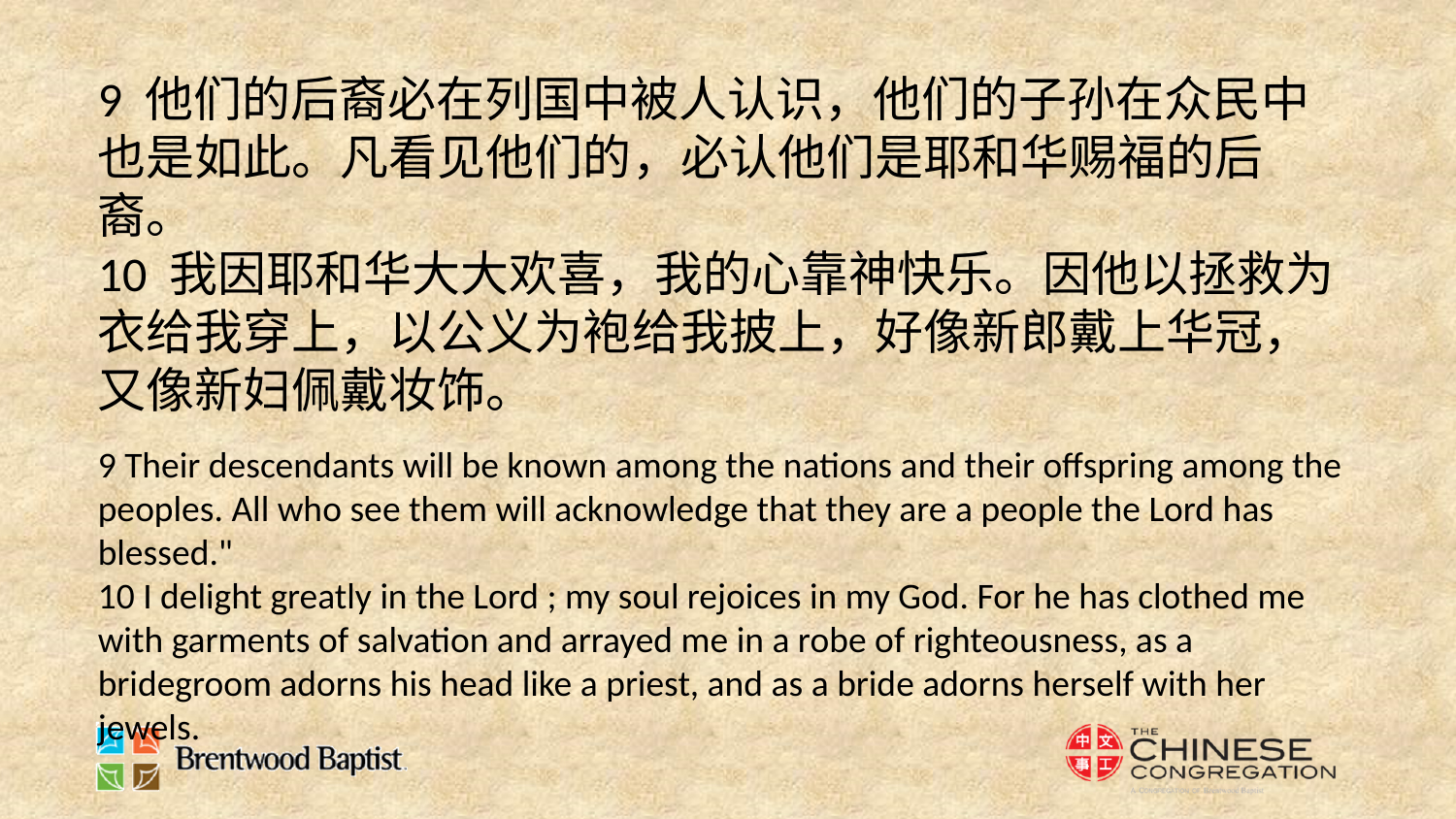

9 他们的后裔必在列国中被人认识，他们的子孙在众民中也是如此。凡看见他们的，必认他们是耶和华赐福的后裔。
10 我因耶和华大大欢喜，我的心靠神快乐。因他以拯救为衣给我穿上，以公义为袍给我披上，好像新郎戴上华冠，又像新妇佩戴妆饰。

9 Their descendants will be known among the nations and their offspring among the peoples. All who see them will acknowledge that they are a people the Lord has blessed."
10 I delight greatly in the Lord ; my soul rejoices in my God. For he has clothed me with garments of salvation and arrayed me in a robe of righteousness, as a bridegroom adorns his head like a priest, and as a bride adorns herself with her jewels.